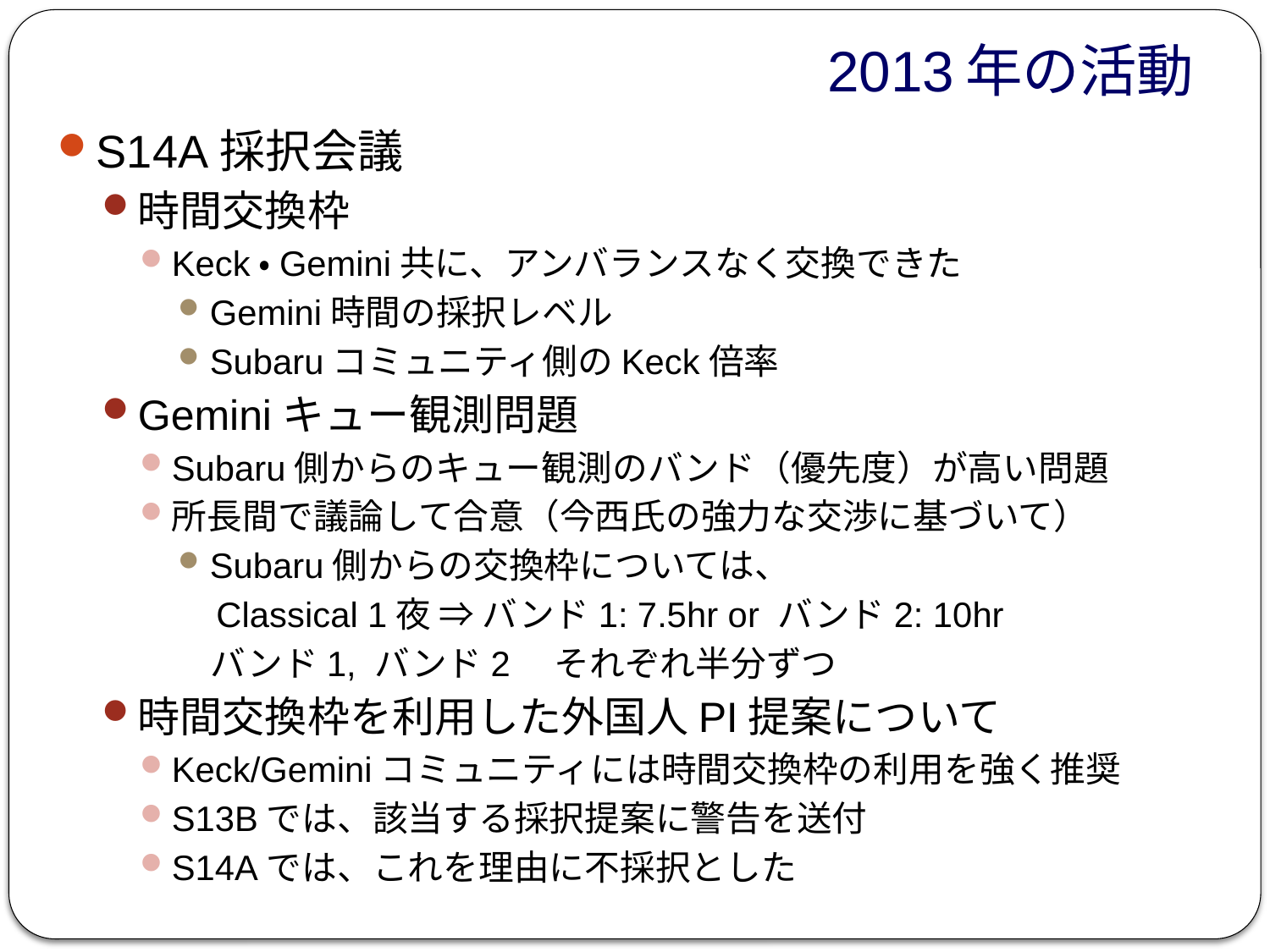

# 2013年の活動
S14A採択会議
時間交換枠
Keck・Gemini共に、アンバランスなく交換できた
Gemini時間の採択レベル
Subaruコミュニティ側のKeck倍率
Geminiキュー観測問題
Subaru側からのキュー観測のバンド（優先度）が高い問題
所長間で議論して合意（今西氏の強力な交渉に基づいて）
Subaru側からの交換枠については、
Classical 1夜 ⇒ バンド1: 7.5hr or バンド2: 10hr
　　バンド1, バンド2　それぞれ半分ずつ
時間交換枠を利用した外国人PI提案について
Keck/Geminiコミュニティには時間交換枠の利用を強く推奨
S13Bでは、該当する採択提案に警告を送付
S14Aでは、これを理由に不採択とした